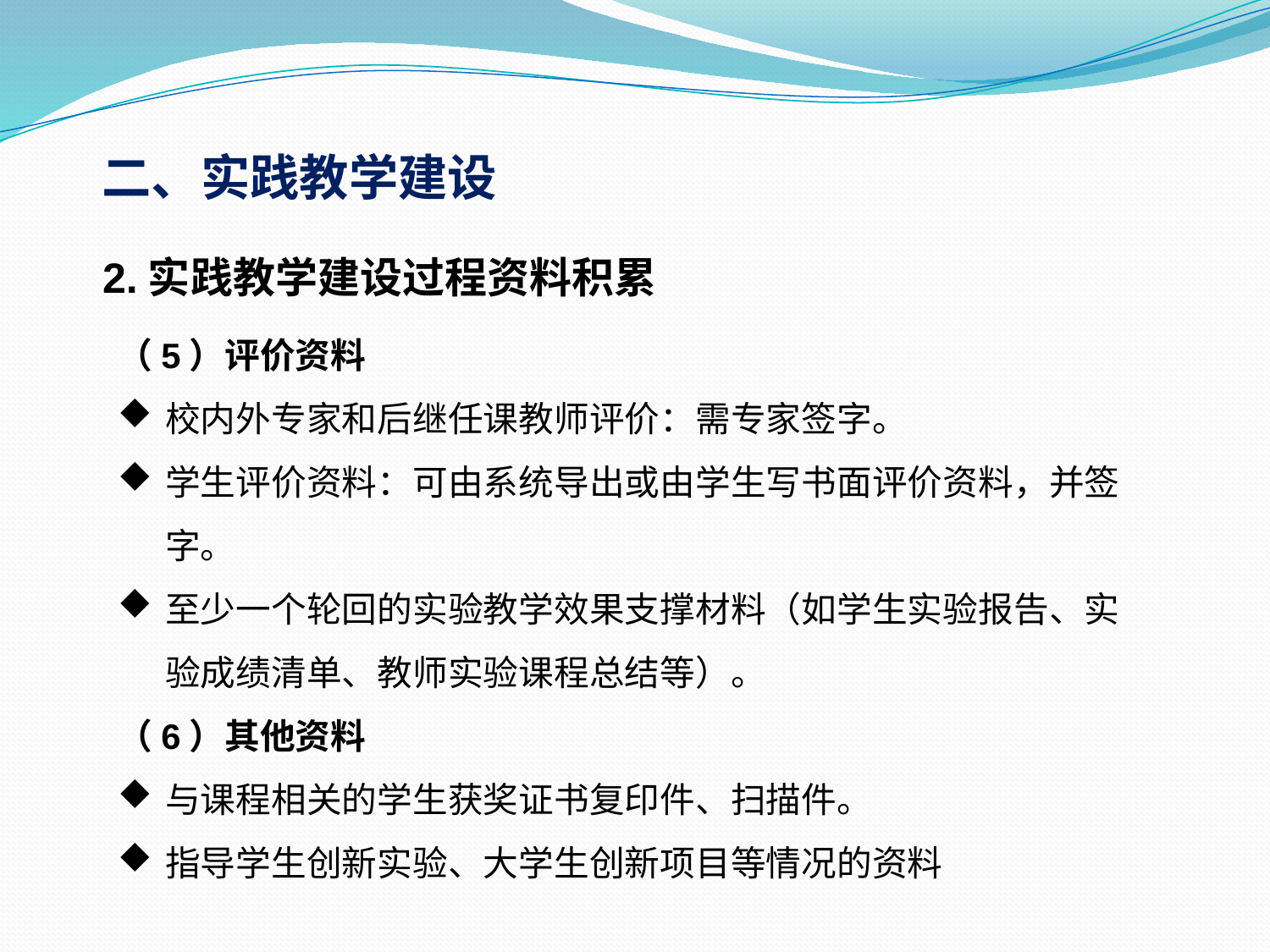

二、实践教学建设
2.实践教学建设过程资料积累
（5）评价资料
校内外专家和后继任课教师评价：需专家签字。
学生评价资料：可由系统导出或由学生写书面评价资料，并签字。
至少一个轮回的实验教学效果支撑材料（如学生实验报告、实验成绩清单、教师实验课程总结等）。
（6）其他资料
与课程相关的学生获奖证书复印件、扫描件。
指导学生创新实验、大学生创新项目等情况的资料